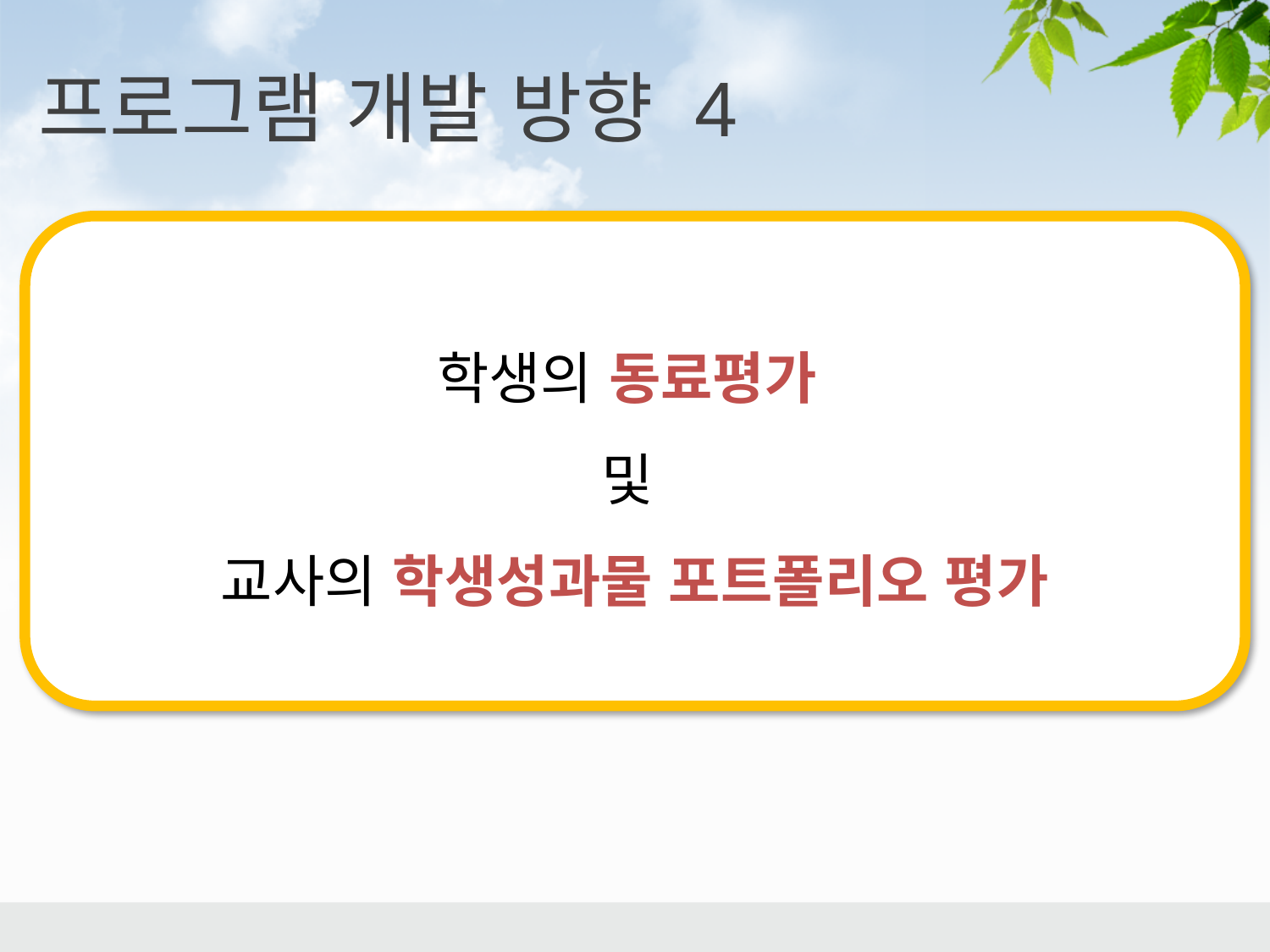

프로그램 개발 방향 4
학생의 동료평가
및
교사의 학생성과물 포트폴리오 평가